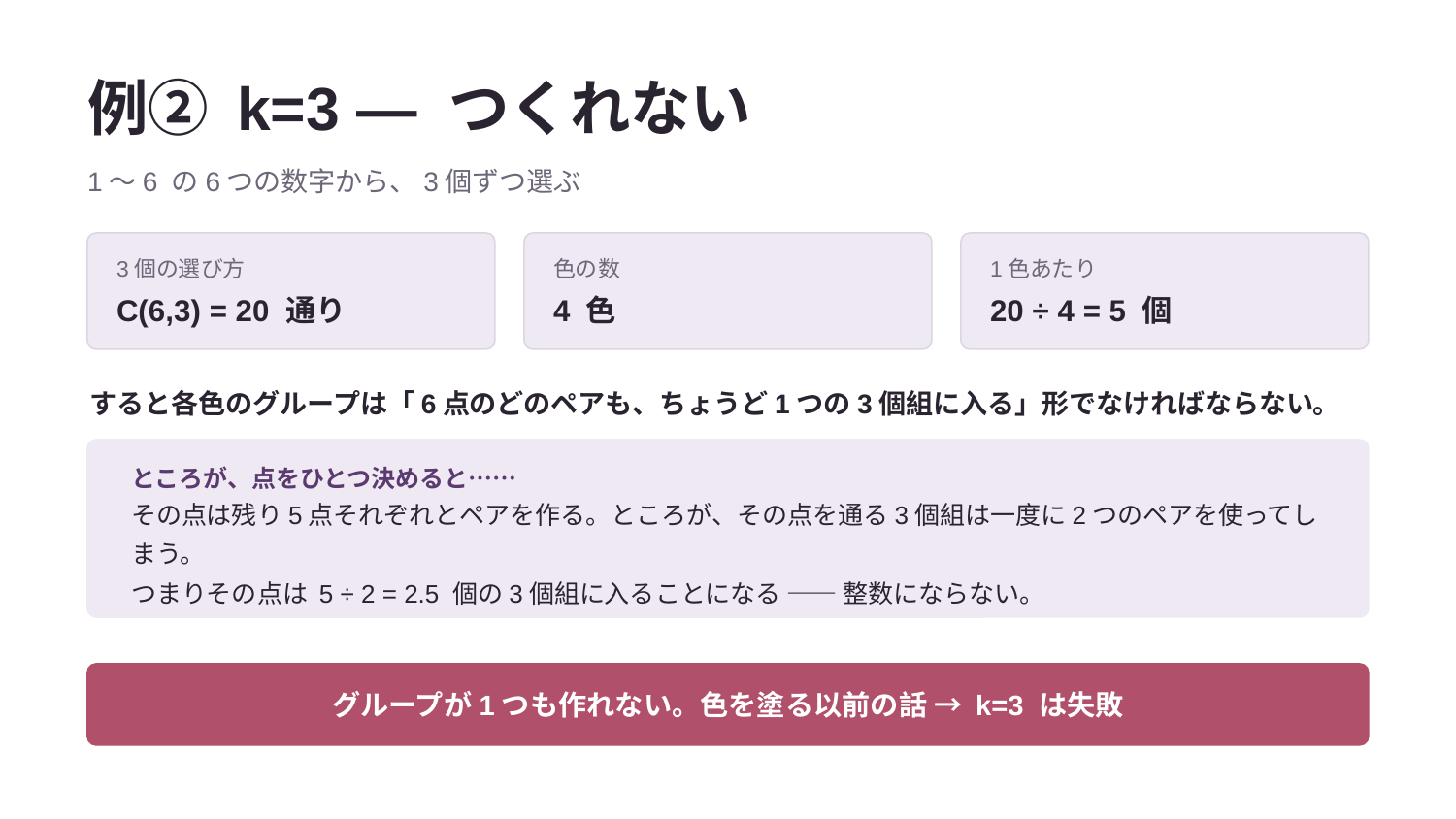

例② k=3 — つくれない
1〜6 の6つの数字から、3個ずつ選ぶ

3個の選び方
色の数
1色あたり
C(6,3) = 20 通り
4 色
20 ÷ 4 = 5 個
すると各色のグループは「6点のどのペアも、ちょうど1つの3個組に入る」形でなければならない。

ところが、点をひとつ決めると……
その点は残り5点それぞれとペアを作る。ところが、その点を通る3個組は一度に2つのペアを使ってしまう。
つまりその点は 5 ÷ 2 = 2.5 個の3個組に入ることになる —— 整数にならない。

グループが1つも作れない。色を塗る以前の話 → k=3 は失敗